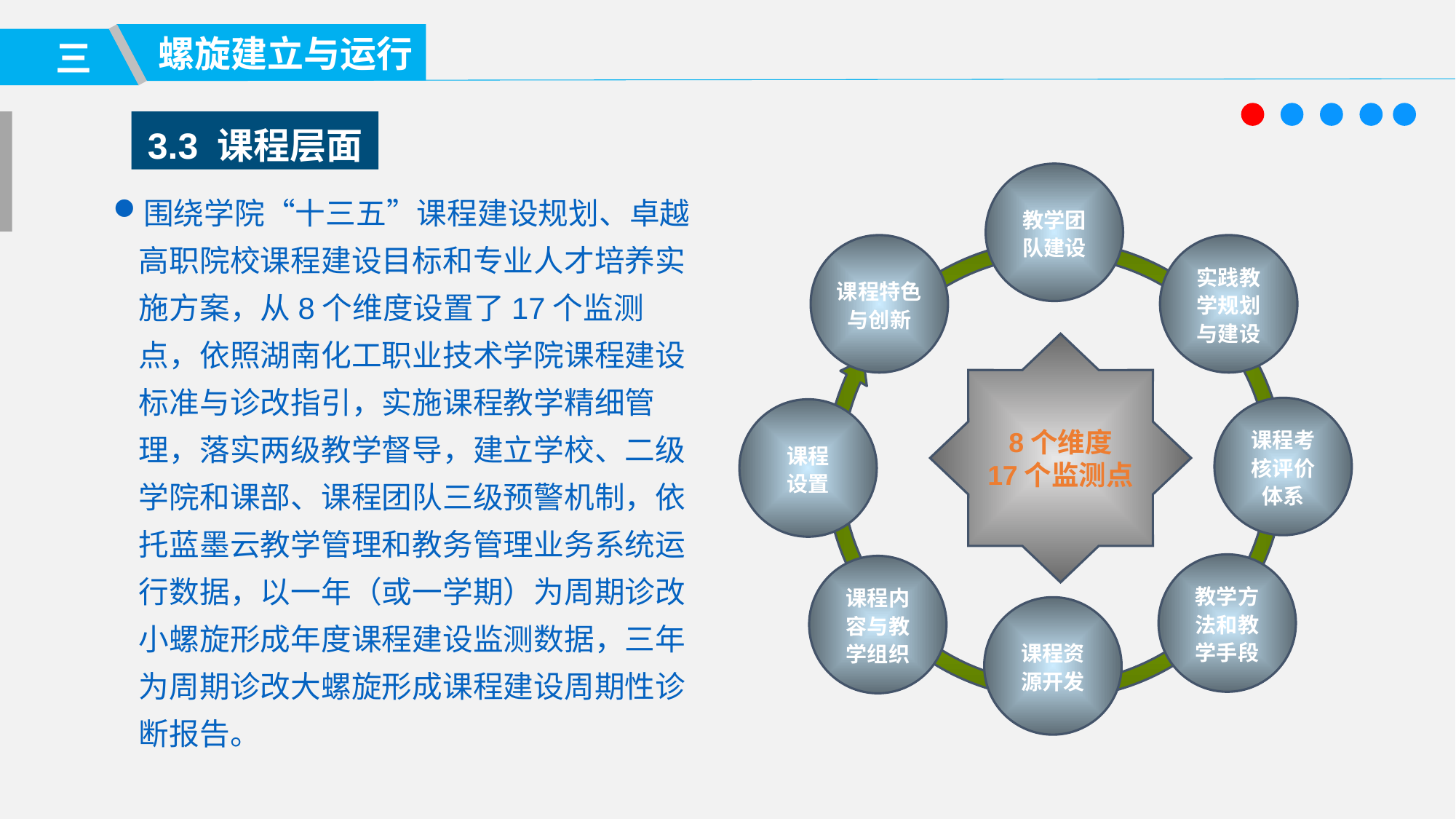

螺旋建立与运行
三

3.3 课程层面
教学团队建设

课程特色与创新
实践教学规划与建设
8个维度
17个监测点
课程考核评价体系
课程
设置
教学方法和教学手段
课程内容与教学组织
课程资源开发
围绕学院“十三五”课程建设规划、卓越高职院校课程建设目标和专业人才培养实施方案，从8个维度设置了17个监测点，依照湖南化工职业技术学院课程建设标准与诊改指引，实施课程教学精细管理，落实两级教学督导，建立学校、二级学院和课部、课程团队三级预警机制，依托蓝墨云教学管理和教务管理业务系统运行数据，以一年（或一学期）为周期诊改小螺旋形成年度课程建设监测数据，三年为周期诊改大螺旋形成课程建设周期性诊断报告。
37